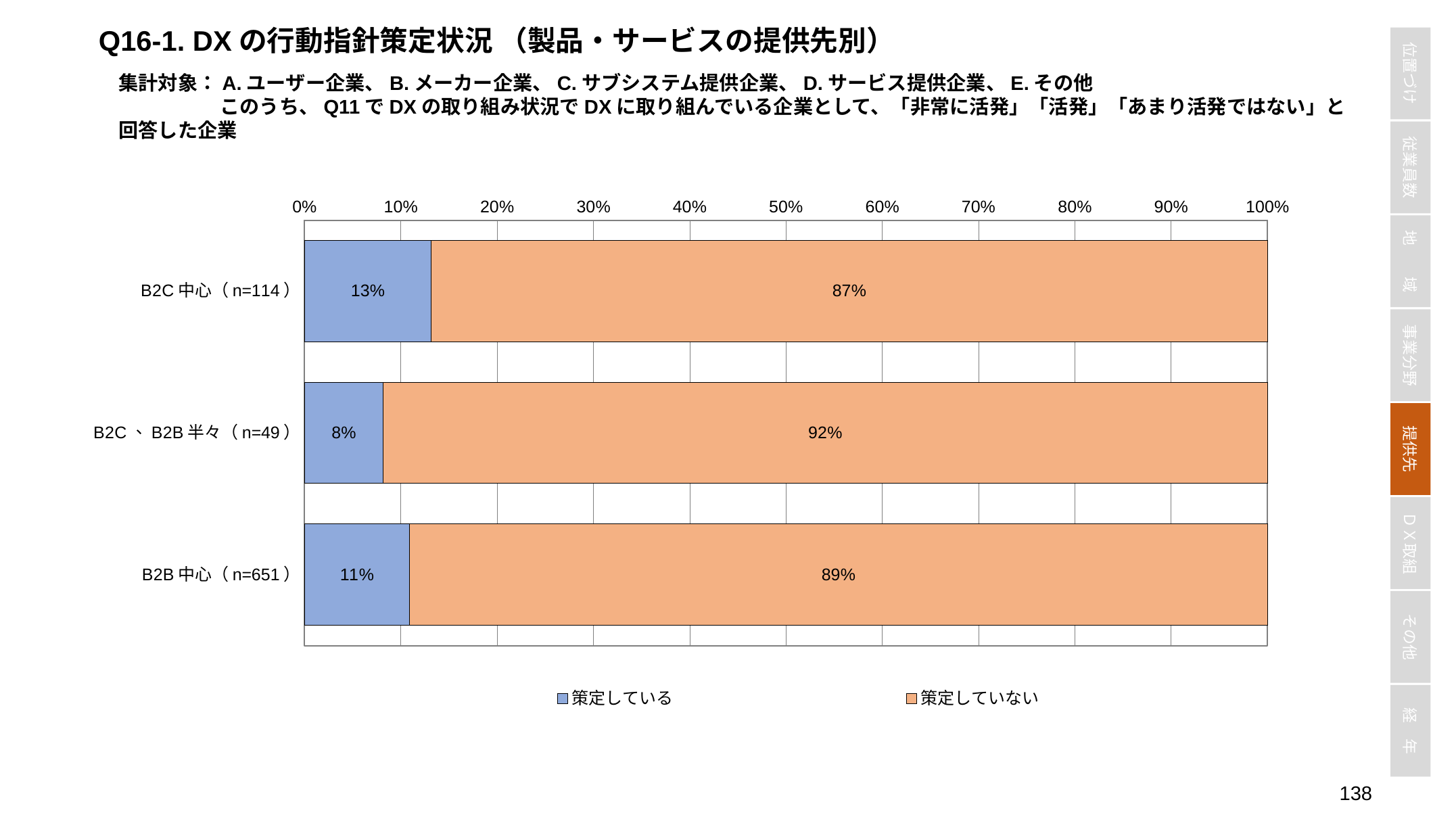

Q16-1. DXの行動指針策定状況 （製品・サービスの提供先別）
集計対象：A.ユーザー企業、B.メーカー企業、C.サブシステム提供企業、D.サービス提供企業、E.その他
	このうち、Q11でDXの取り組み状況でDXに取り組んでいる企業として、「非常に活発」「活発」「あまり活発ではない」と回答した企業

### Chart

| Category | 策定している | 策定していない |
|---|---|---|
| B2C中心（n=114） | 0.13157894736842105 | 0.868421052631579 |
| B2C、B2B半々（n=49） | 0.08163265306122448 | 0.9183673469387755 |
| B2B中心（n=651） | 0.10906298003072197 | 0.890937019969278 |
138